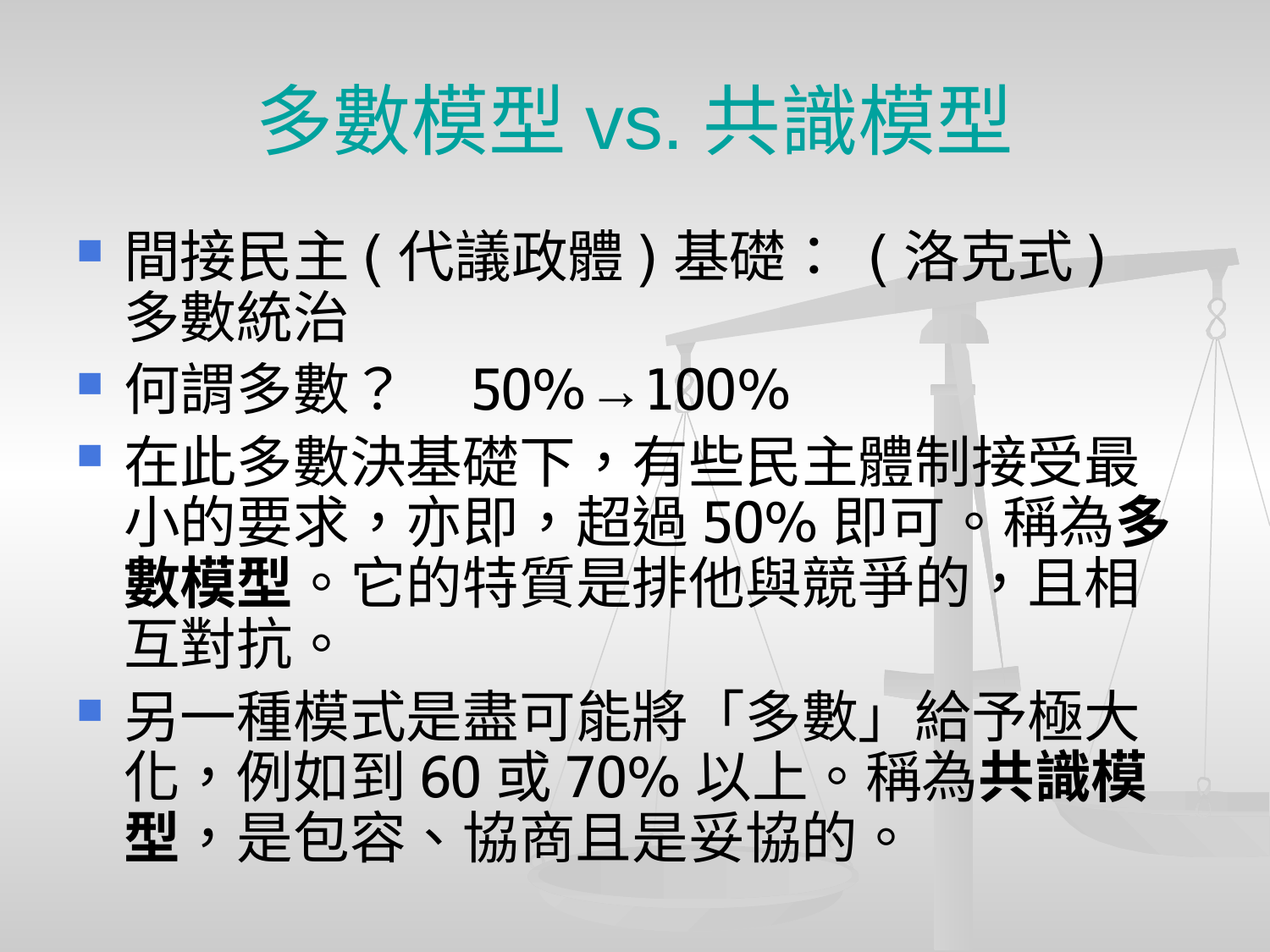

# 多數模型vs.共識模型
間接民主(代議政體)基礎： (洛克式) 多數統治
何謂多數？    50%→100%
在此多數決基礎下，有些民主體制接受最小的要求，亦即，超過50%即可。稱為多數模型。它的特質是排他與競爭的，且相互對抗。
另一種模式是盡可能將「多數」給予極大化，例如到60或70%以上。稱為共識模型，是包容、協商且是妥協的。